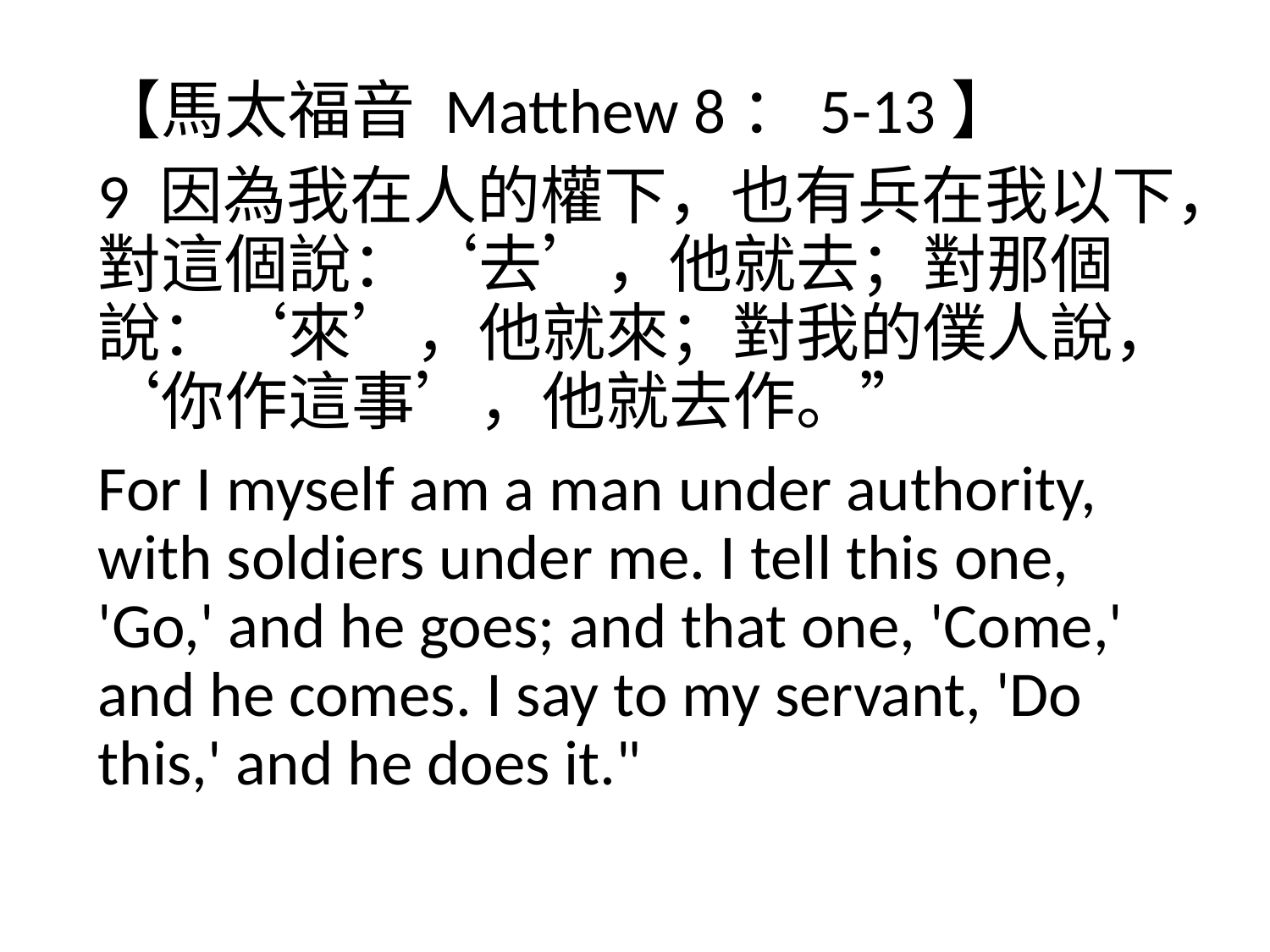

【馬太福音 Matthew 8：5-13】
9 因為我在人的權下，也有兵在我以下，對這個說：‘去’，他就去；對那個說：‘來’，他就來；對我的僕人說，‘你作這事’，他就去作。”
For I myself am a man under authority, with soldiers under me. I tell this one, 'Go,' and he goes; and that one, 'Come,' and he comes. I say to my servant, 'Do this,' and he does it."